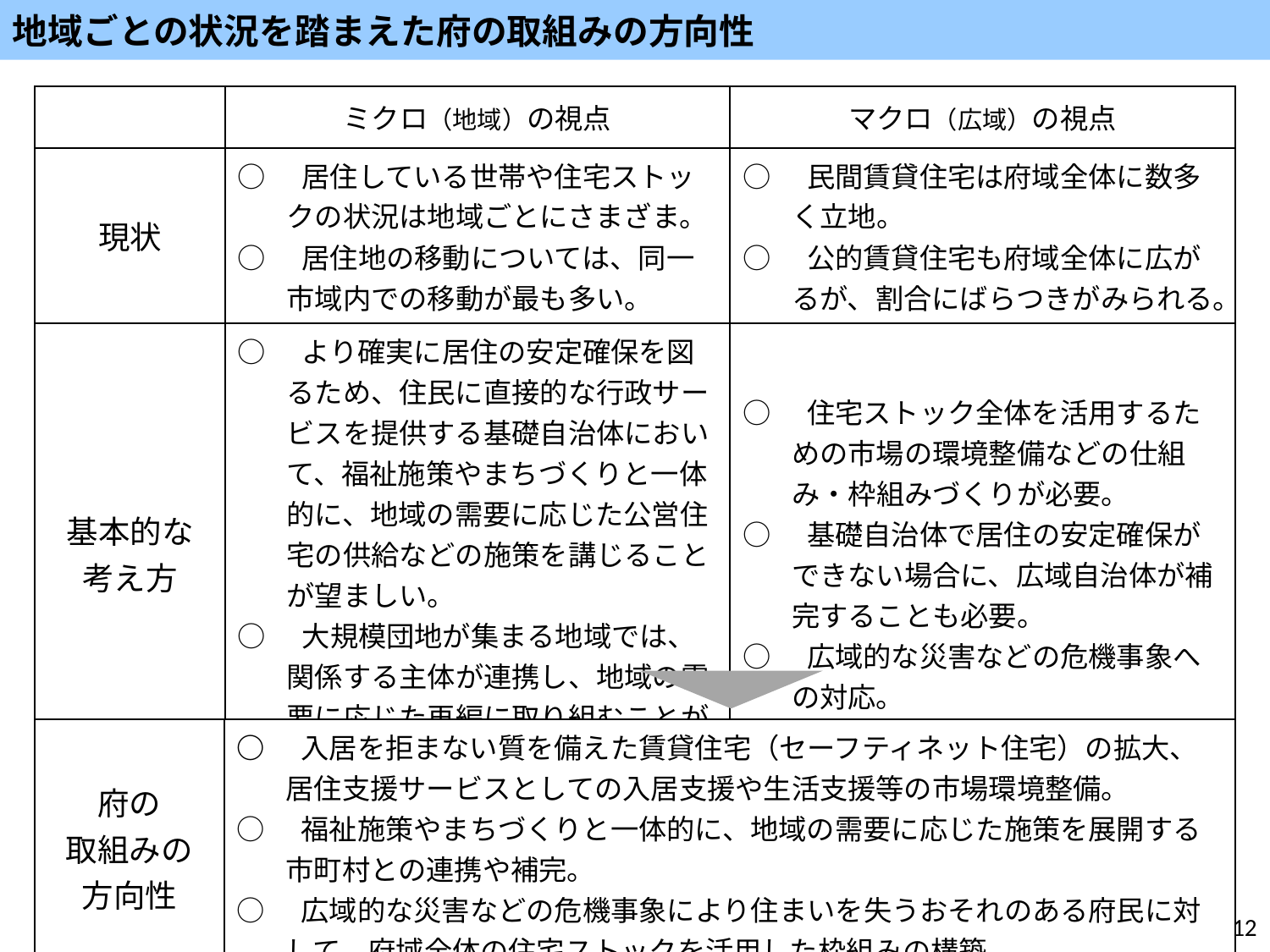

地域ごとの状況を踏まえた府の取組みの方向性
|  | ミクロ（地域）の視点 | マクロ（広域）の視点 |
| --- | --- | --- |
| 現状 | ○　居住している世帯や住宅ストックの状況は地域ごとにさまざま。 ○　居住地の移動については、同一市域内での移動が最も多い。 | ○　民間賃貸住宅は府域全体に数多く立地。 ○　公的賃貸住宅も府域全体に広がるが、割合にばらつきがみられる。 |
| 基本的な 考え方 | ○　より確実に居住の安定確保を図るため、住民に直接的な行政サービスを提供する基礎自治体において、福祉施策やまちづくりと一体的に、地域の需要に応じた公営住宅の供給などの施策を講じることが望ましい。 ○　大規模団地が集まる地域では、関係する主体が連携し、地域の需要に応じた再編に取り組むことが必要。 | ○　住宅ストック全体を活用するための市場の環境整備などの仕組み・枠組みづくりが必要。 ○　基礎自治体で居住の安定確保ができない場合に、広域自治体が補完することも必要。 ○　広域的な災害などの危機事象への対応。 |

| 府の 取組みの 方向性 | ○　入居を拒まない質を備えた賃貸住宅（セーフティネット住宅）の拡大、居住支援サービスとしての入居支援や生活支援等の市場環境整備。 ○　福祉施策やまちづくりと一体的に、地域の需要に応じた施策を展開する市町村との連携や補完。 ○　広域的な災害などの危機事象により住まいを失うおそれのある府民に対して、府域全体の住宅ストックを活用した枠組みの構築。 |
| --- | --- |
12